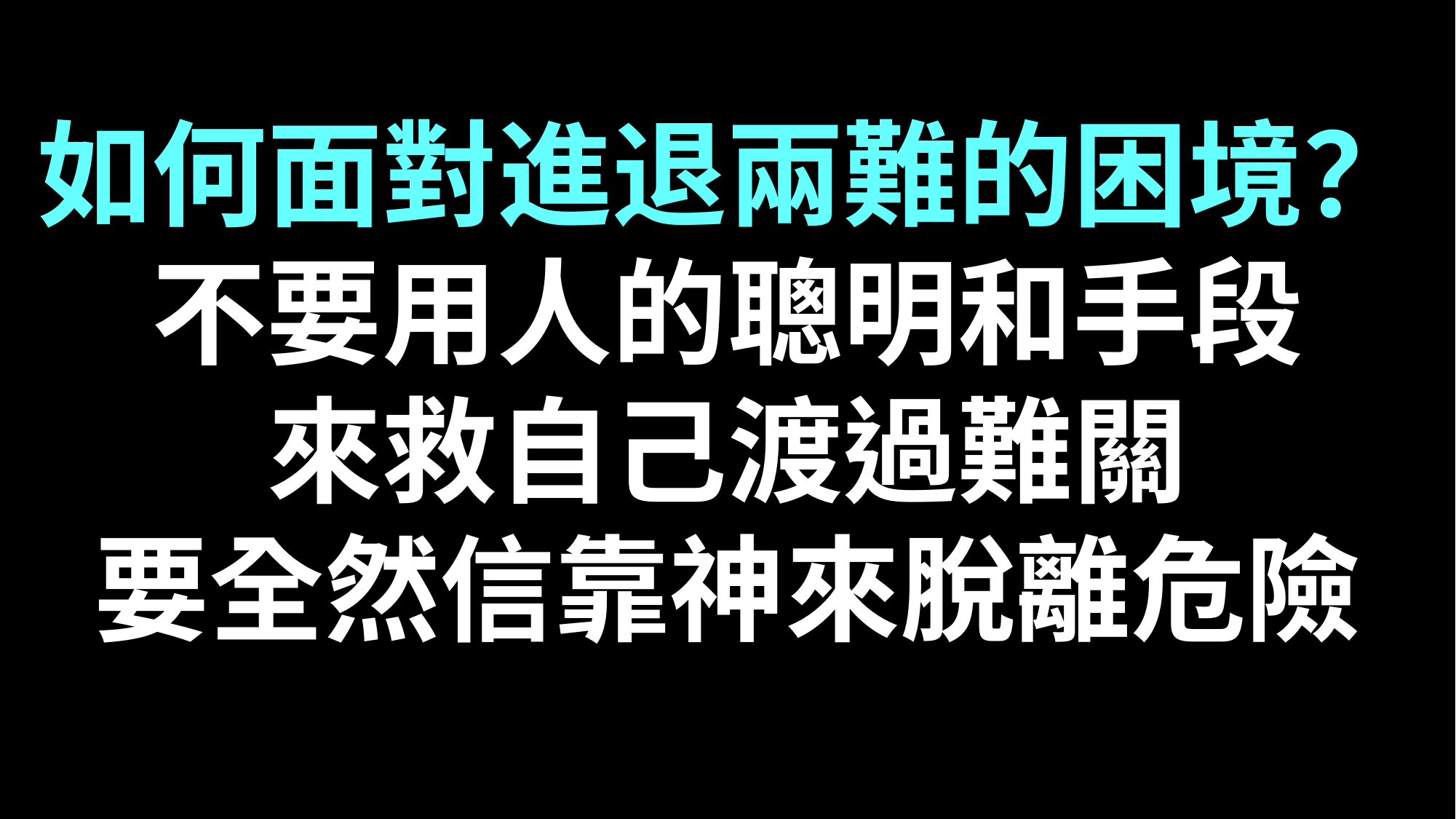

如何面對進退兩難的困境？
不要用人的聰明和手段
來救自己渡過難關
要全然信靠神來脫離危險